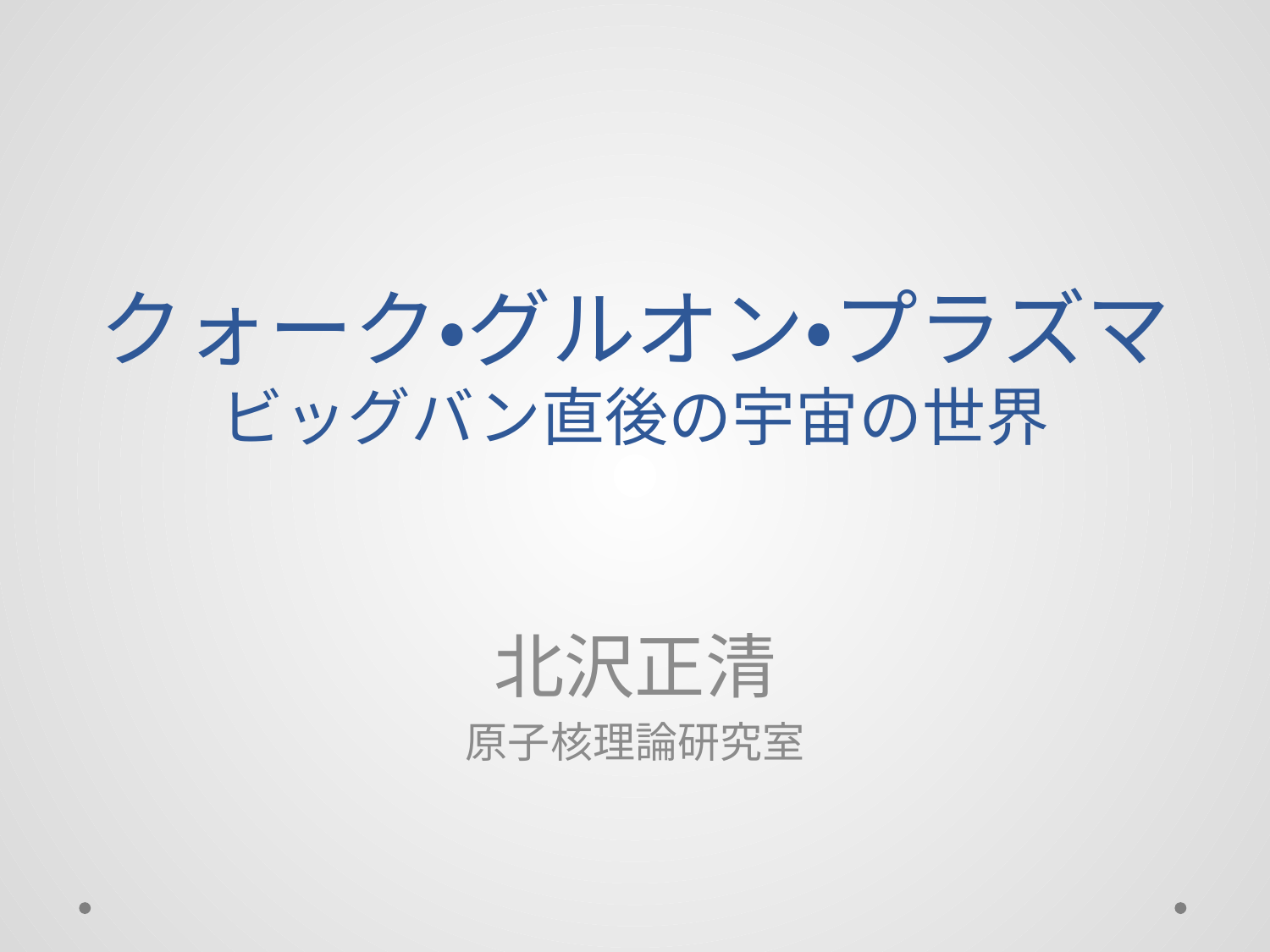

# クォーク・グルオン・プラズマ ビッグバン直後の宇宙の世界
北沢正清
原子核理論研究室